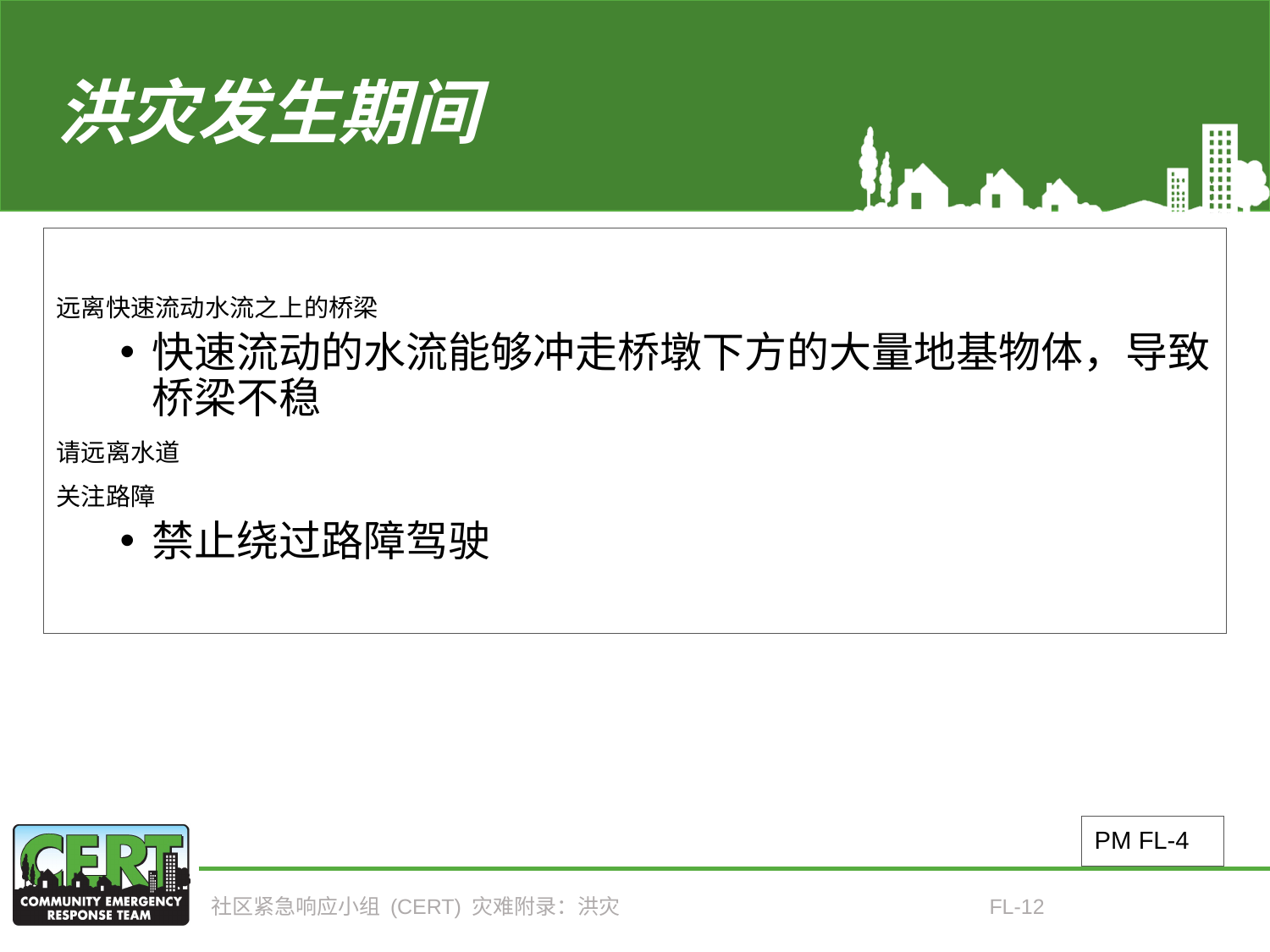

# 洪灾发生期间
远离快速流动水流之上的桥梁
快速流动的水流能够冲走桥墩下方的大量地基物体，导致桥梁不稳
请远离水道
关注路障
禁止绕过路障驾驶
PM FL-4
社区紧急响应小组 (CERT) 灾难附录：洪灾
FL-12